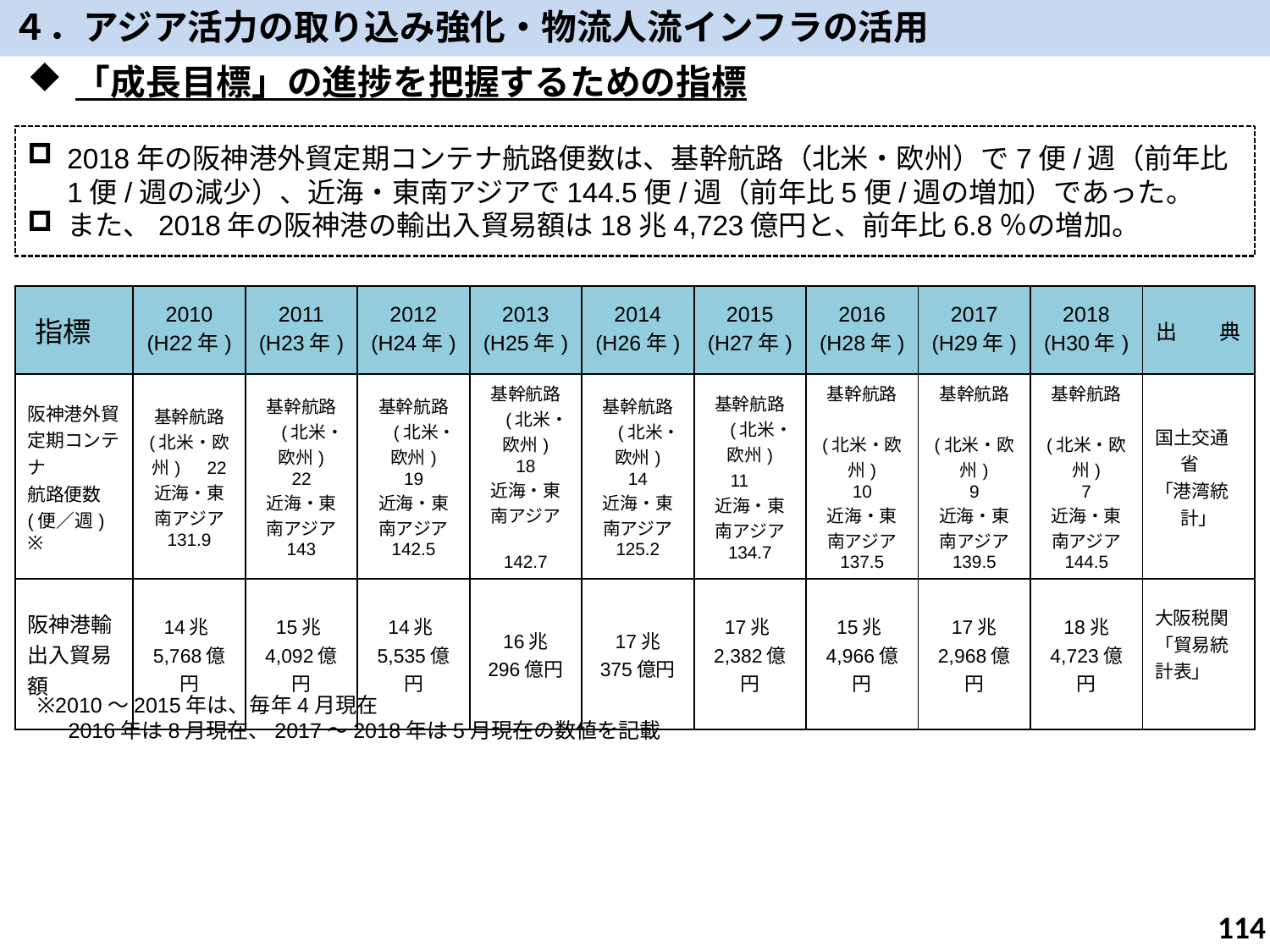

４．アジア活力の取り込み強化・物流人流インフラの活用
「成長目標」の進捗を把握するための指標
2018年の阪神港外貿定期コンテナ航路便数は、基幹航路（北米・欧州）で7便/週（前年比1便/週の減少）、近海・東南アジアで144.5便/週（前年比5便/週の増加）であった。
また、2018年の阪神港の輸出入貿易額は18兆4,723億円と、前年比6.8％の増加。
| 指標 | 2010 (H22年) | 2011 (H23年) | 2012 (H24年) | 2013 (H25年) | 2014 (H26年) | 2015 (H27年) | 2016 (H28年) | 2017 (H29年) | 2018 (H30年) | 出　　典 |
| --- | --- | --- | --- | --- | --- | --- | --- | --- | --- | --- |
| 阪神港外貿定期コンテナ 航路便数 (便／週) ※ | 基幹航路 (北米・欧州)　22 近海・東南アジア 131.9 | 基幹航路　(北米・欧州) 22 近海・東南アジア 143 | 基幹航路　(北米・欧州) 19 近海・東南アジア 142.5 | 基幹航路　(北米・欧州) 18 近海・東南アジア　 142.7 | 基幹航路　(北米・欧州) 14 近海・東南アジア 125.2 | 基幹航路　(北米・欧州) 11　 近海・東南アジア 134.7 | 基幹航路　 (北米・欧州) 10 近海・東南アジア 137.5 | 基幹航路　 (北米・欧州) 9 近海・東南アジア 139.5 | 基幹航路　 (北米・欧州) 7 近海・東南アジア 144.5 | 国土交通省 「港湾統計」 |
| 阪神港輸出入貿易額 | 14兆5,768億円 | 15兆4,092億円 | 14兆5,535億円 | 16兆 296億円 | 17兆 375億円 | 17兆2,382億円 | 15兆4,966億円 | 17兆 2,968億円 | 18兆 4,723億円 | 大阪税関「貿易統計表」 |
※2010～2015年は、毎年4月現在
　 2016年は8月現在、2017～2018年は5月現在の数値を記載
114